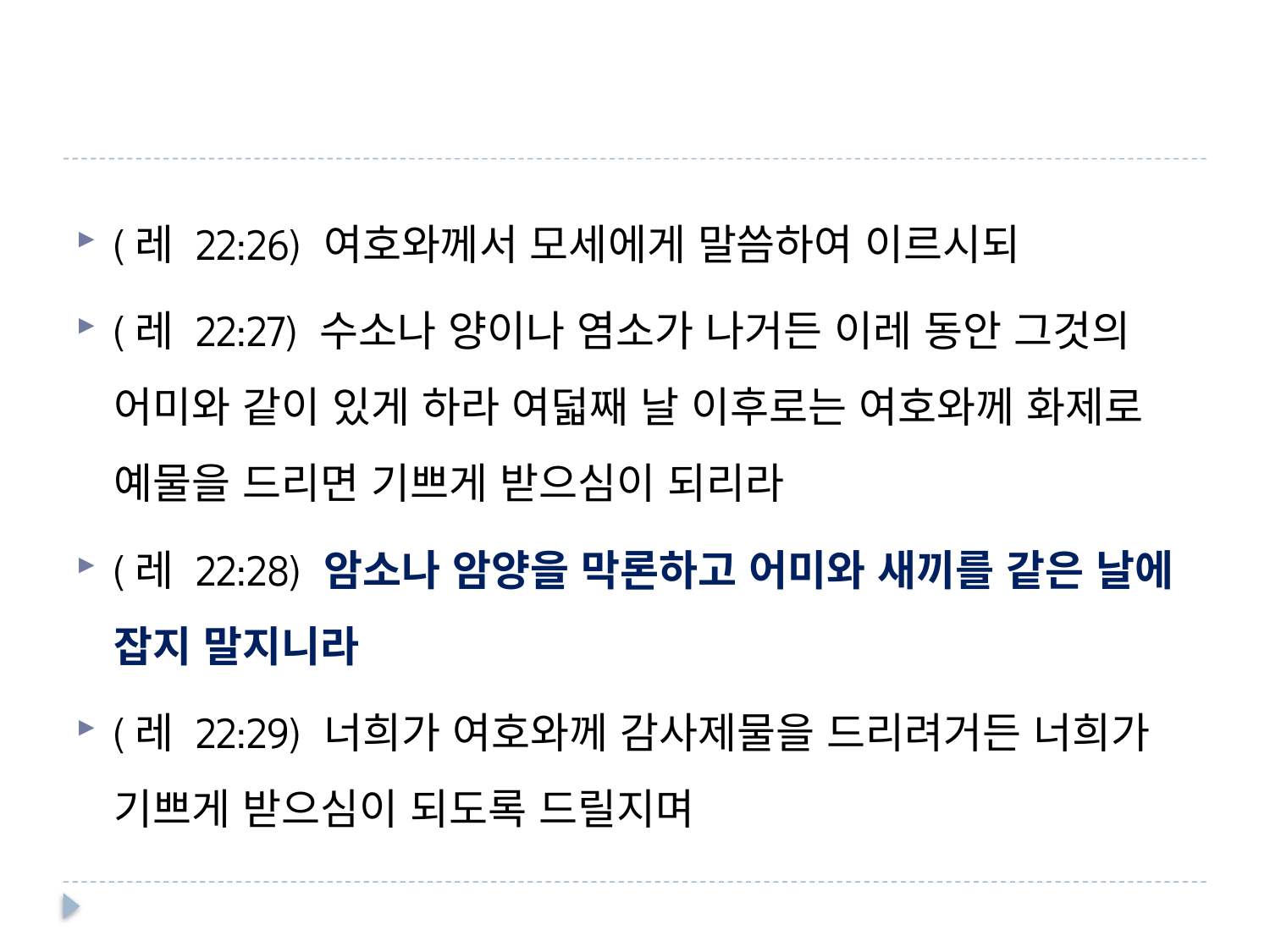

#
(레 22:26) 여호와께서 모세에게 말씀하여 이르시되
(레 22:27) 수소나 양이나 염소가 나거든 이레 동안 그것의 어미와 같이 있게 하라 여덟째 날 이후로는 여호와께 화제로 예물을 드리면 기쁘게 받으심이 되리라
(레 22:28) 암소나 암양을 막론하고 어미와 새끼를 같은 날에 잡지 말지니라
(레 22:29) 너희가 여호와께 감사제물을 드리려거든 너희가 기쁘게 받으심이 되도록 드릴지며